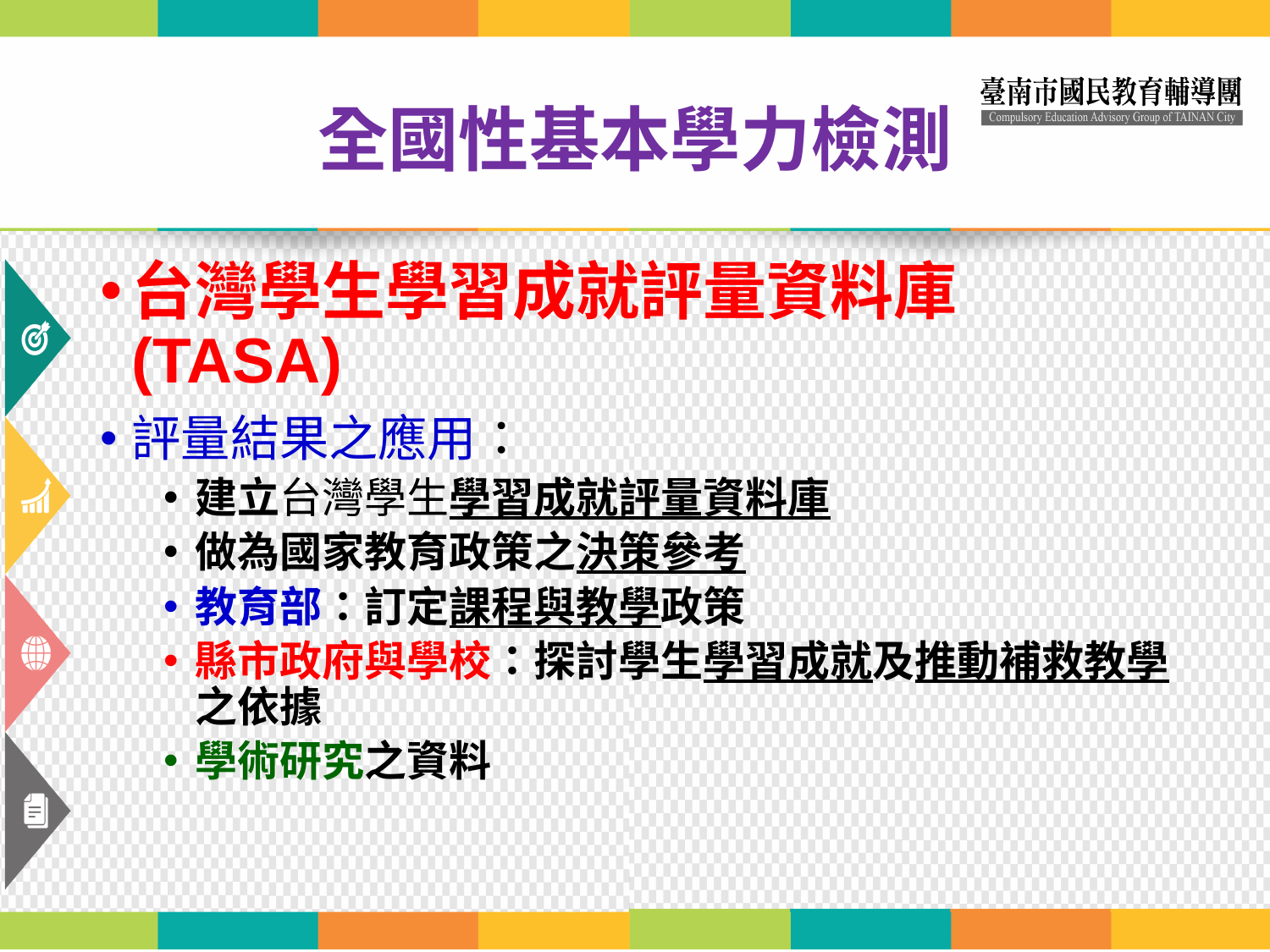

# 全國性基本學力檢測
台灣學生學習成就評量資料庫(TASA)
評量結果之應用：
建立台灣學生學習成就評量資料庫
做為國家教育政策之決策參考
教育部：訂定課程與教學政策
縣市政府與學校：探討學生學習成就及推動補救教學之依據
學術研究之資料